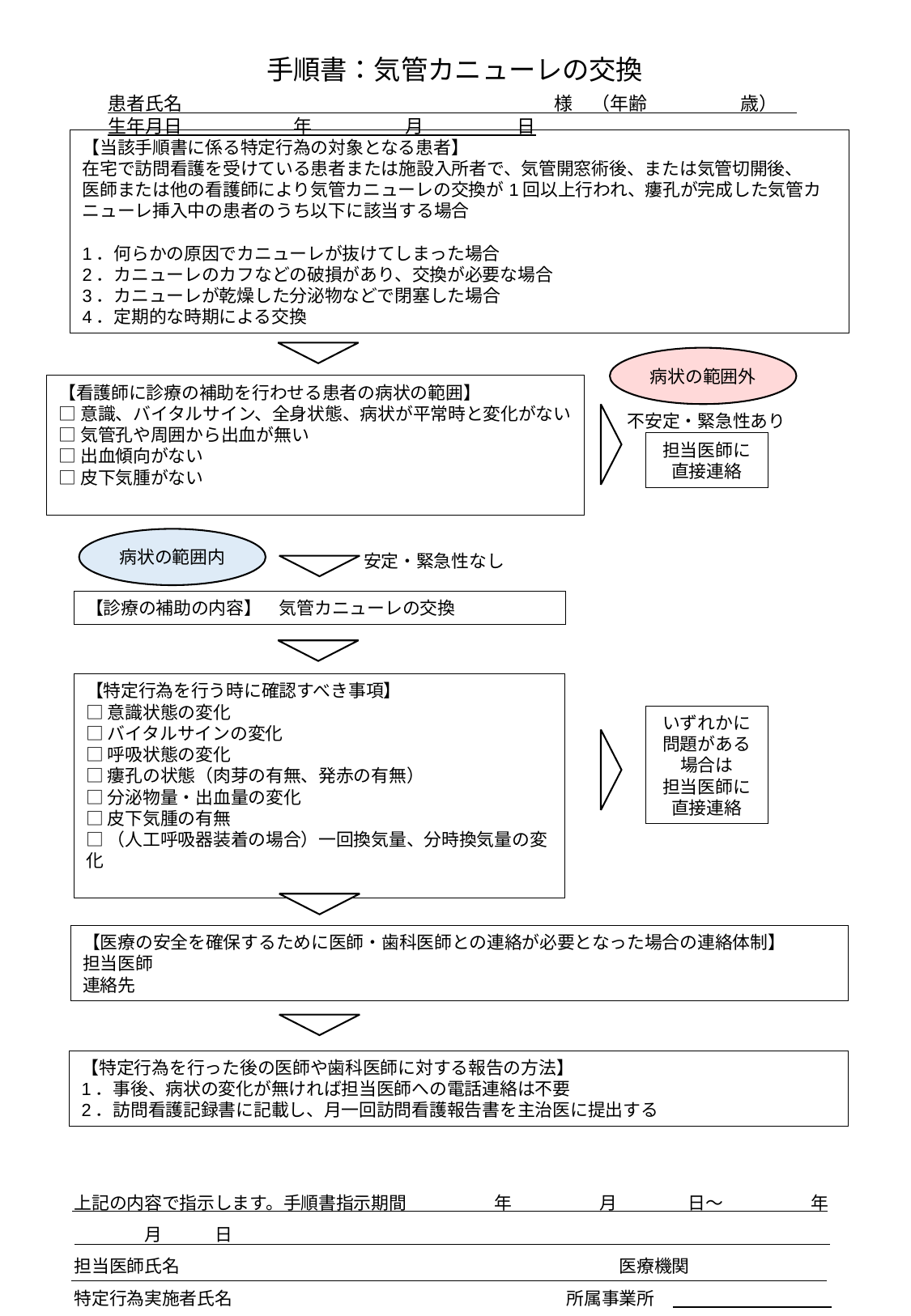

手順書：気管カニューレの交換
患者氏名　　　　　　　　　　　　　　　　　　　　様　（年齢　　　　　歳）　生年月日　　　　　　年　　　　　月　　　　　日
【当該手順書に係る特定行為の対象となる患者】
在宅で訪問看護を受けている患者または施設入所者で、気管開窓術後、または気管切開後、
医師または他の看護師により気管カニューレの交換が1回以上行われ、瘻孔が完成した気管カニューレ挿入中の患者のうち以下に該当する場合

1．何らかの原因でカニューレが抜けてしまった場合
2．カニューレのカフなどの破損があり、交換が必要な場合
3．カニューレが乾燥した分泌物などで閉塞した場合
4．定期的な時期による交換

病状の範囲外
【看護師に診療の補助を行わせる患者の病状の範囲】
□意識、バイタルサイン、全身状態、病状が平常時と変化がない
□気管孔や周囲から出血が無い
□出血傾向がない
□皮下気腫がない

不安定・緊急性あり
担当医師に
直接連絡

病状の範囲内
安定・緊急性なし

【診療の補助の内容】　気管カニューレの交換

【特定行為を行う時に確認すべき事項】
□意識状態の変化
□バイタルサインの変化
□呼吸状態の変化
□瘻孔の状態（肉芽の有無、発赤の有無）
□分泌物量・出血量の変化
□皮下気腫の有無
□（人工呼吸器装着の場合）一回換気量、分時換気量の変化

いずれかに問題がある場合は
担当医師に
直接連絡

【医療の安全を確保するために医師・歯科医師との連絡が必要となった場合の連絡体制】
担当医師
連絡先

【特定行為を行った後の医師や歯科医師に対する報告の方法】
1．事後、病状の変化が無ければ担当医師への電話連絡は不要
2．訪問看護記録書に記載し、月一回訪問看護報告書を主治医に提出する
上記の内容で指示します。手順書指示期間　　　　　年　　　　　月　　　　日～　　　　　年　　　　月　　　日
担当医師氏名　　　　　　　　　　　　　　　　　　　　　　　　　医療機関
特定行為実施者氏名　　　　　　　　　　　　　　　　　　　所属事業所